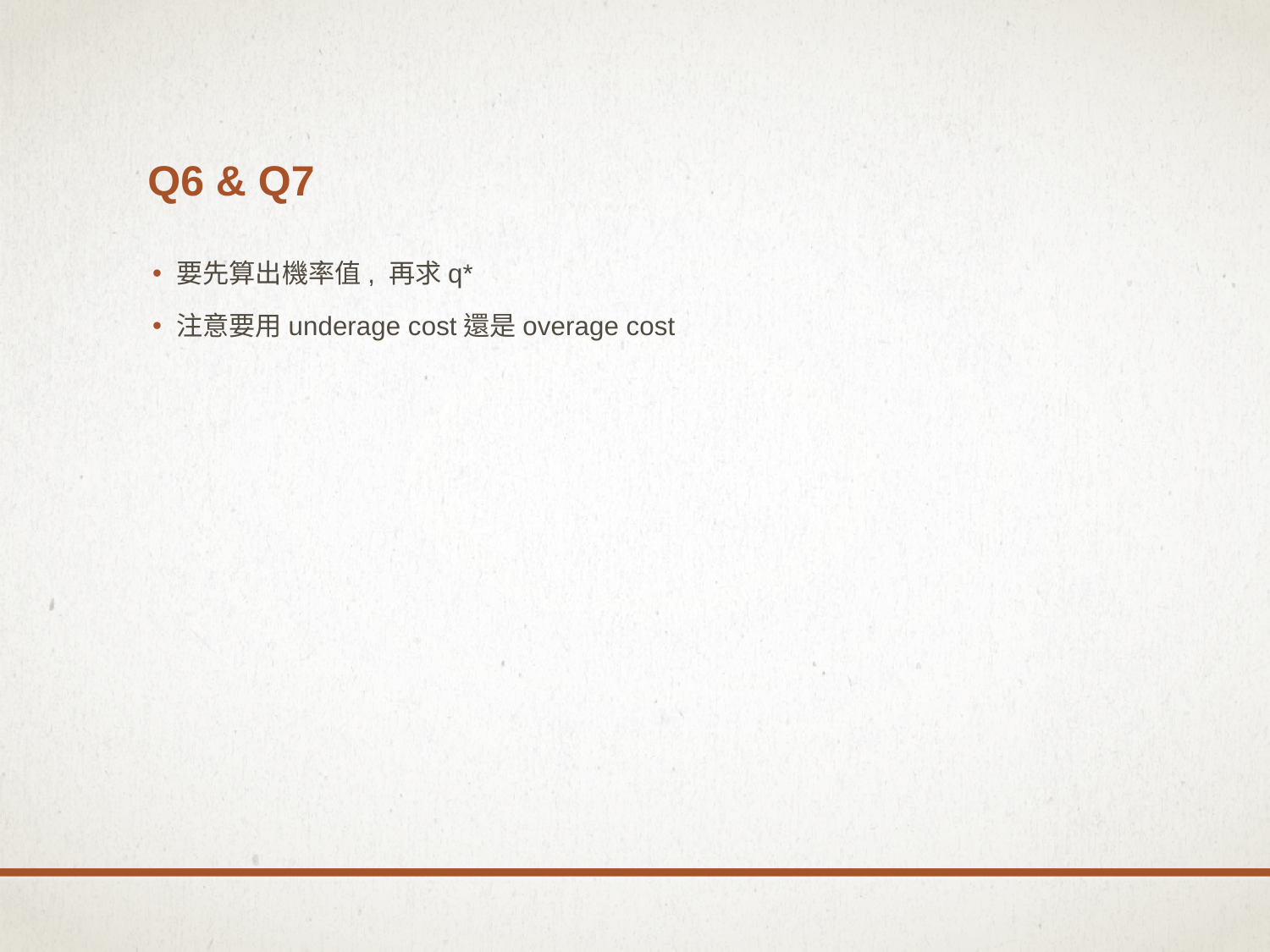

# Q6 & Q7
要先算出機率值, 再求q*
注意要用underage cost還是overage cost